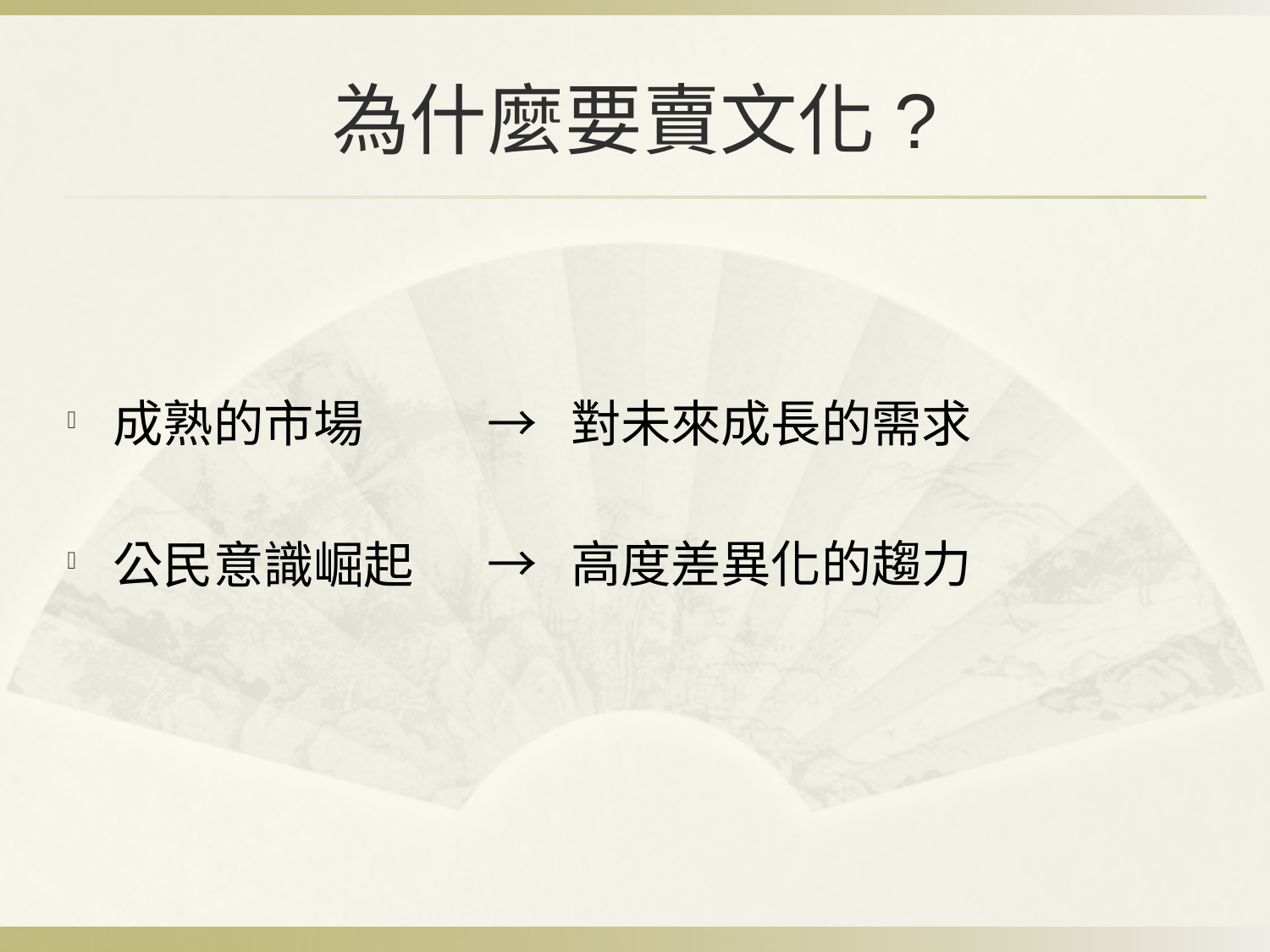

# 為什麼要賣文化?
成熟的市場

公民意識崛起
→  對未來成長的需求

→  高度差異化的趨力